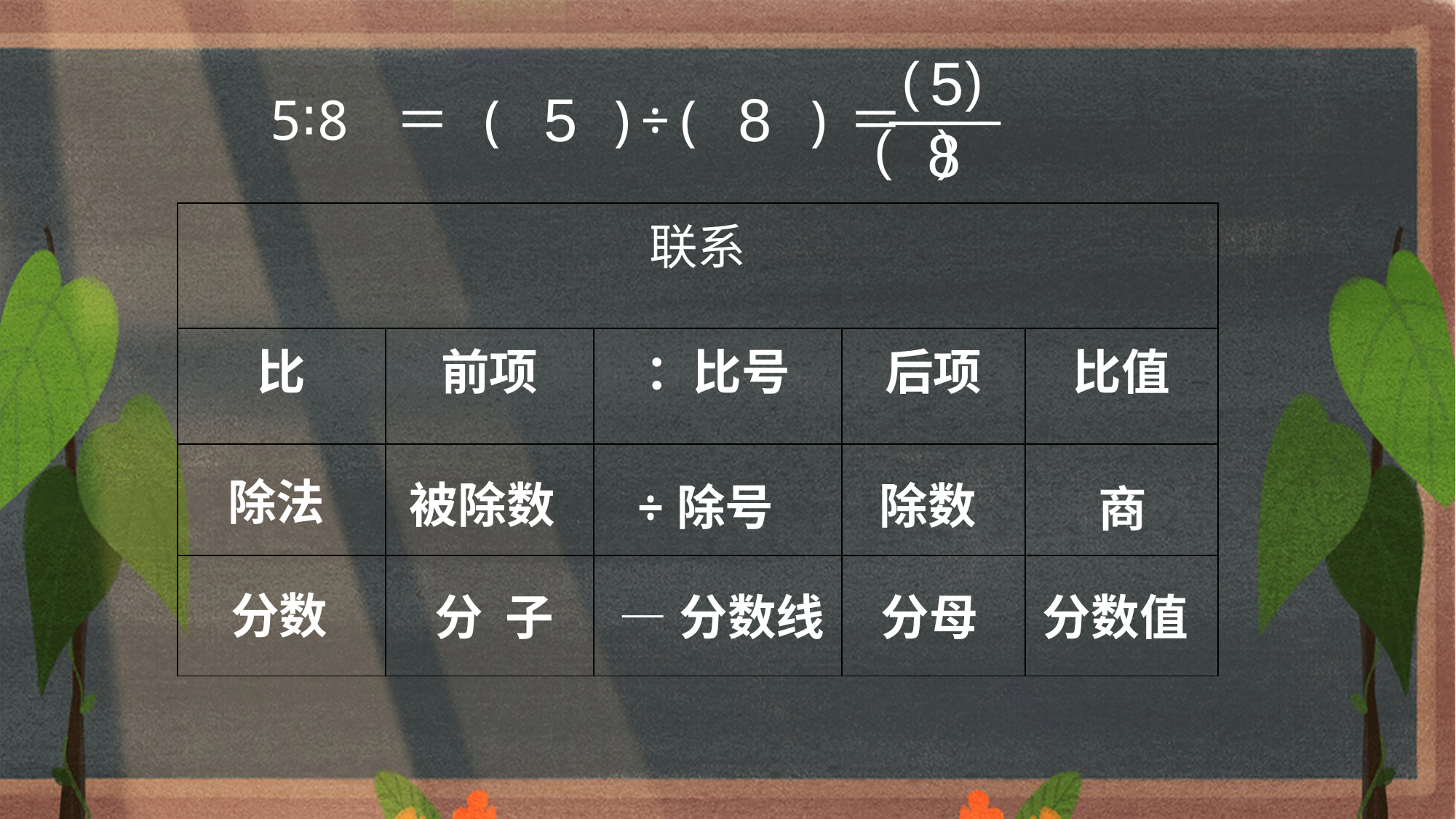

5
(   )
(   )

5
8
5∶8 ＝ (   )÷(   )＝
8
| 联系 |  |  |  |  |
| --- | --- | --- | --- | --- |
| 比 | 前项 | ：比号 | 后项 | 比值 |
|  |  |  |  |  |
|  |  |  |  |  |
除法
被除数
除数
÷除号
商
分数
分  子
—分数线
分母
分数值